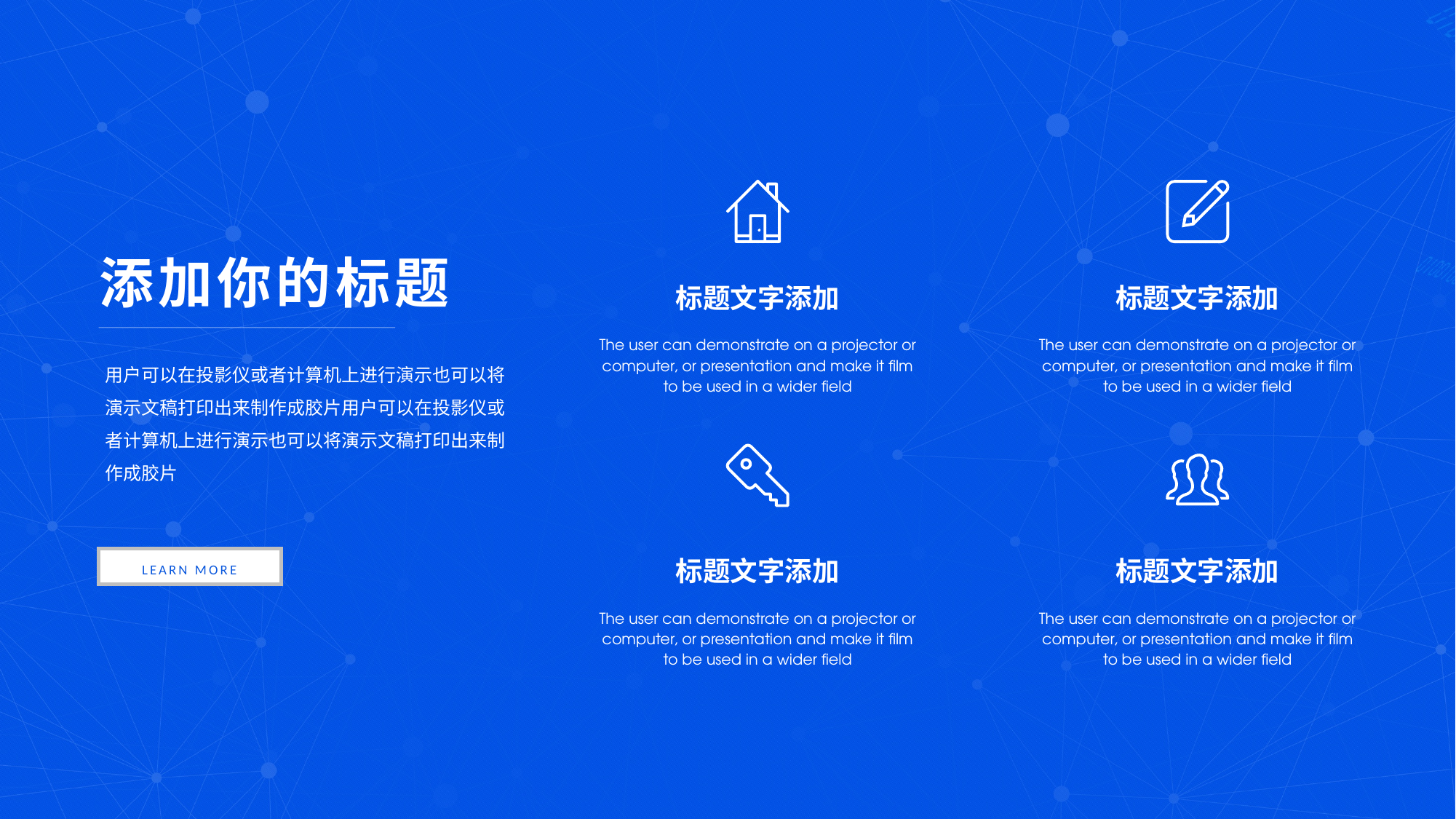

添加你的标题
用户可以在投影仪或者计算机上进行演示也可以将演示文稿打印出来制作成胶片用户可以在投影仪或者计算机上进行演示也可以将演示文稿打印出来制作成胶片

LEARN MORE
标题文字添加
The user can demonstrate on a projector or computer, or presentation and make it film to be used in a wider field
标题文字添加
The user can demonstrate on a projector or computer, or presentation and make it film to be used in a wider field

标题文字添加
The user can demonstrate on a projector or computer, or presentation and make it film to be used in a wider field
标题文字添加
The user can demonstrate on a projector or computer, or presentation and make it film to be used in a wider field